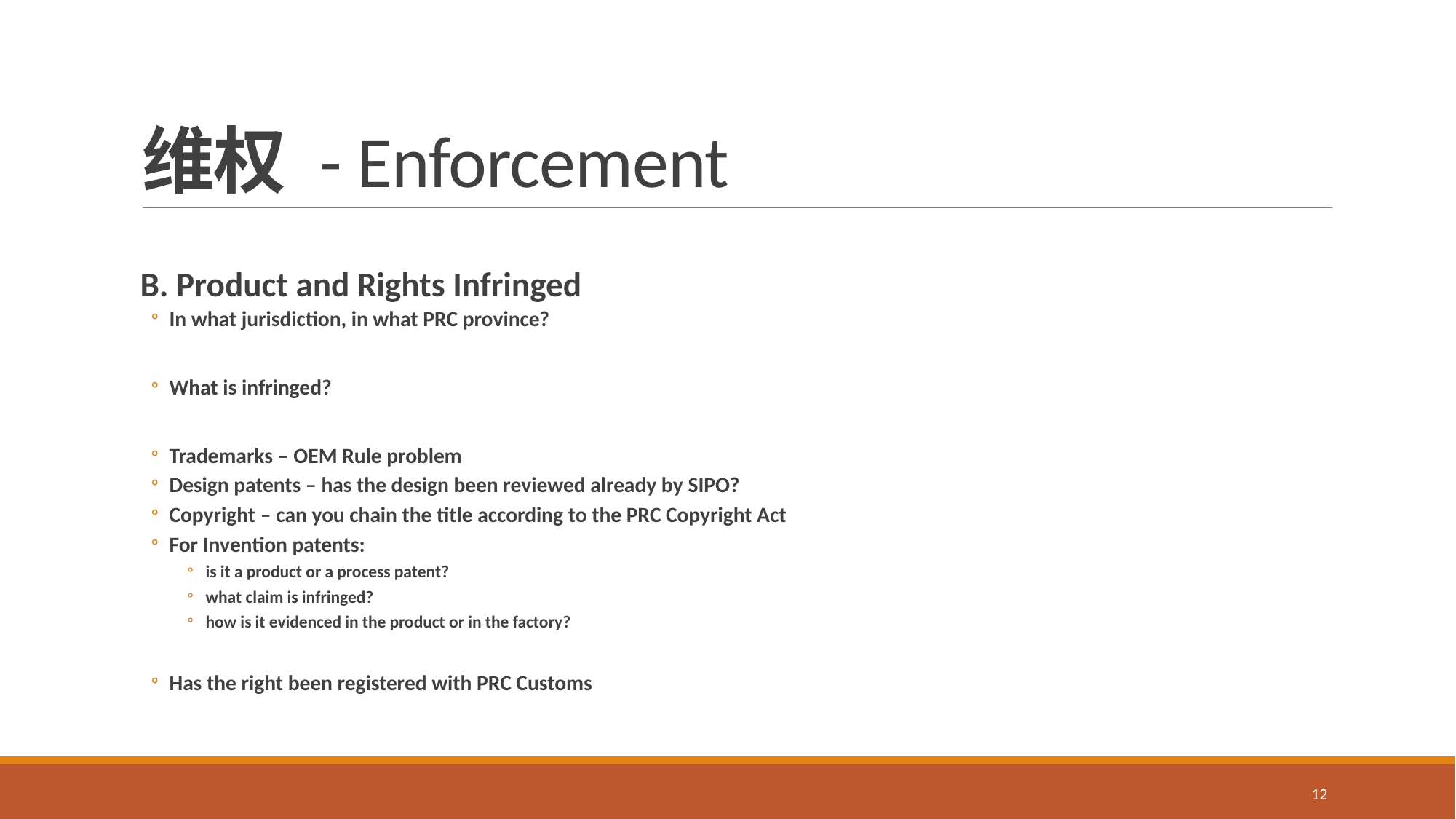

# 维权 - Enforcement

B. Product and Rights Infringed
In what jurisdiction, in what PRC province?

What is infringed?

Trademarks – OEM Rule problem
Design patents – has the design been reviewed already by SIPO?
Copyright – can you chain the title according to the PRC Copyright Act
For Invention patents:
is it a product or a process patent?
what claim is infringed?
how is it evidenced in the product or in the factory?

Has the right been registered with PRC Customs
12